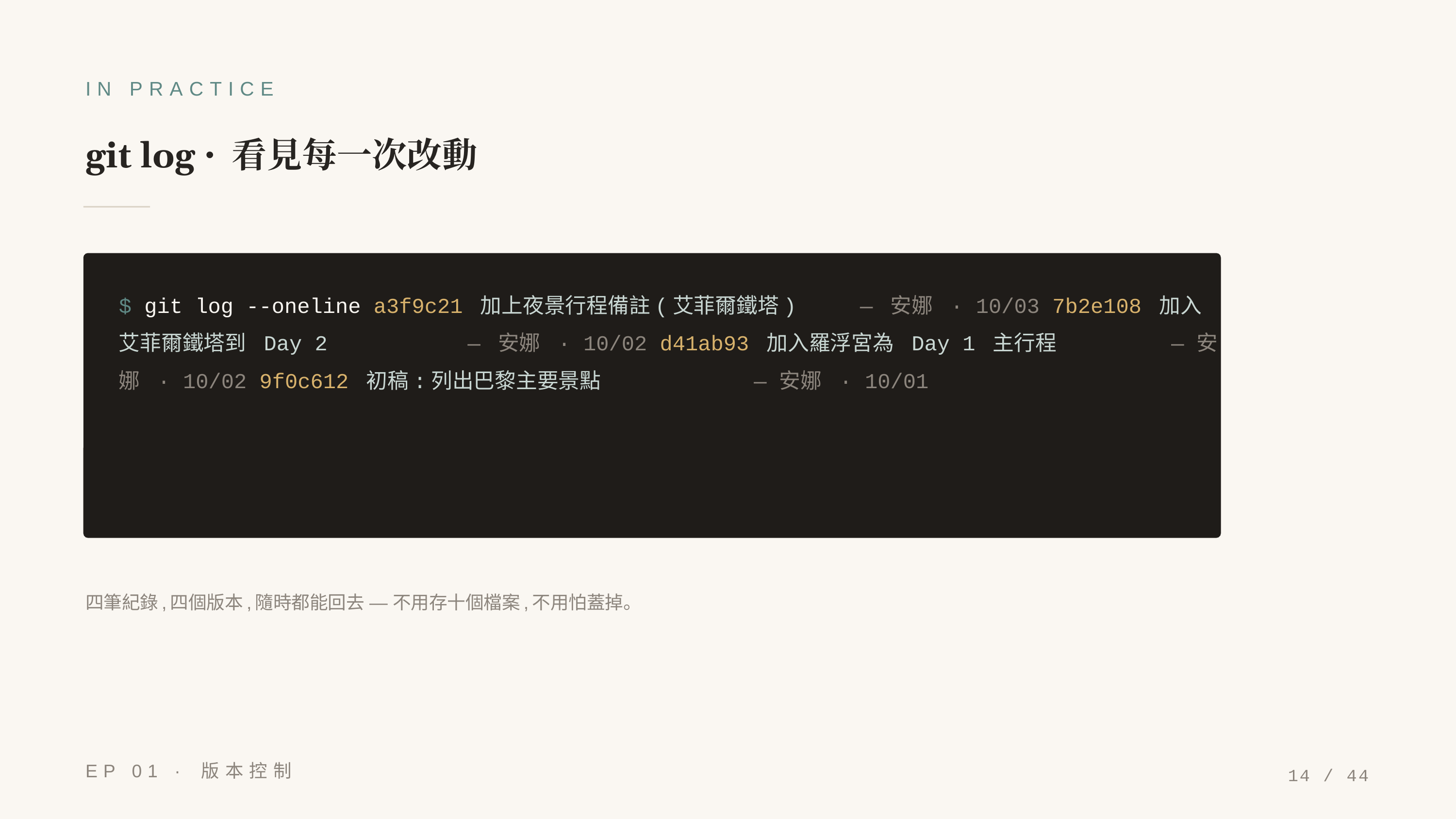

IN PRACTICE
git log · 看見每一次改動

$ git log --oneline a3f9c21 加上夜景行程備註(艾菲爾鐵塔)     — 安娜 · 10/03 7b2e108 加入艾菲爾鐵塔到 Day 2           — 安娜 · 10/02 d41ab93 加入羅浮宮為 Day 1 主行程         — 安娜 · 10/02 9f0c612 初稿:列出巴黎主要景點            — 安娜 · 10/01
四筆紀錄,四個版本,隨時都能回去 — 不用存十個檔案,不用怕蓋掉。
EP 01 · 版本控制
14 / 44